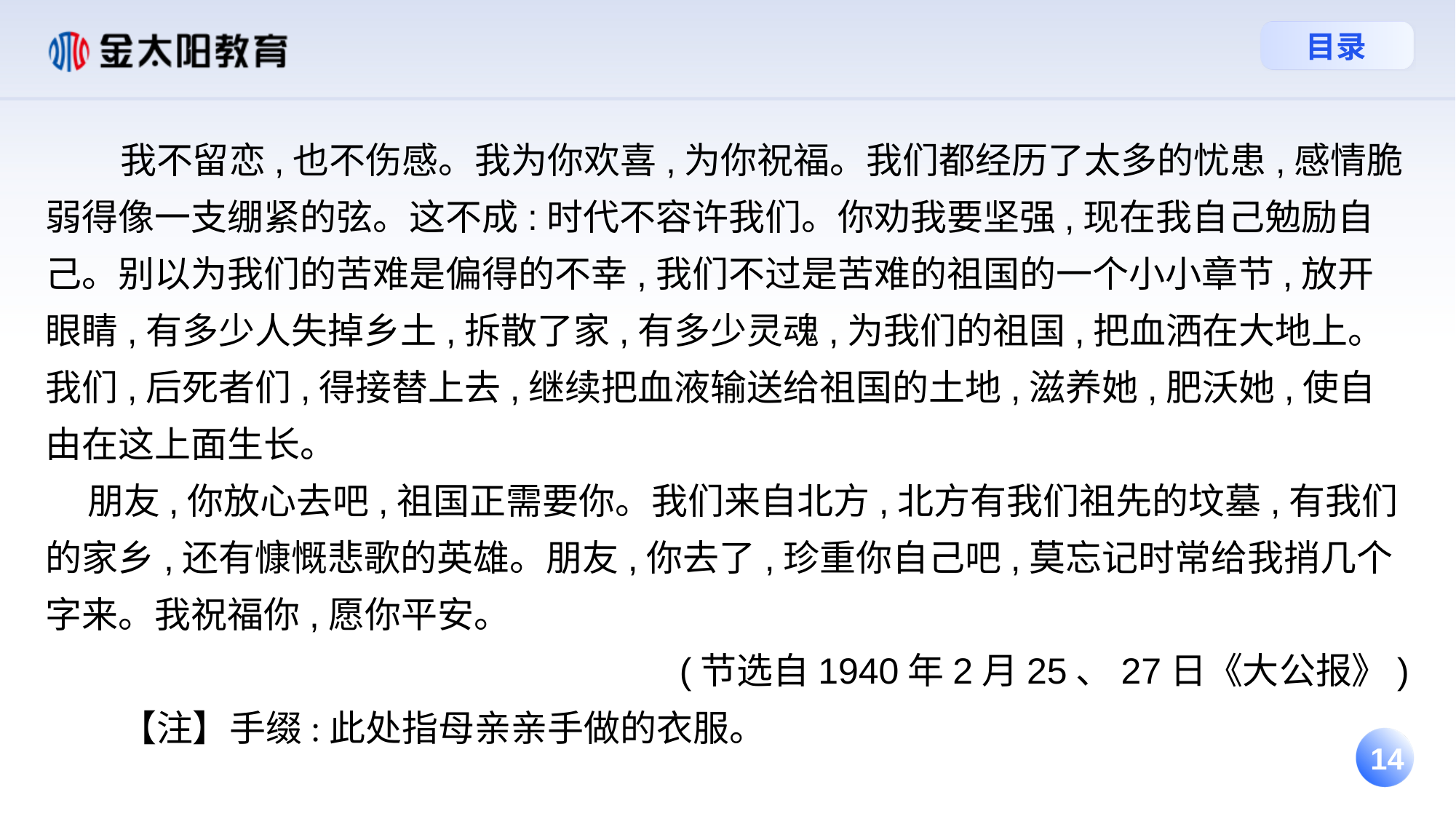

我不留恋,也不伤感。我为你欢喜,为你祝福。我们都经历了太多的忧患,感情脆弱得像一支绷紧的弦。这不成:时代不容许我们。你劝我要坚强,现在我自己勉励自己。别以为我们的苦难是偏得的不幸,我们不过是苦难的祖国的一个小小章节,放开眼睛,有多少人失掉乡土,拆散了家,有多少灵魂,为我们的祖国,把血洒在大地上。我们,后死者们,得接替上去,继续把血液输送给祖国的土地,滋养她,肥沃她,使自由在这上面生长。
    朋友,你放心去吧,祖国正需要你。我们来自北方,北方有我们祖先的坟墓,有我们的家乡,还有慷慨悲歌的英雄。朋友,你去了,珍重你自己吧,莫忘记时常给我捎几个字来。我祝福你,愿你平安。
(节选自1940年2月25、27日《大公报》)
        【注】手缀:此处指母亲亲手做的衣服。